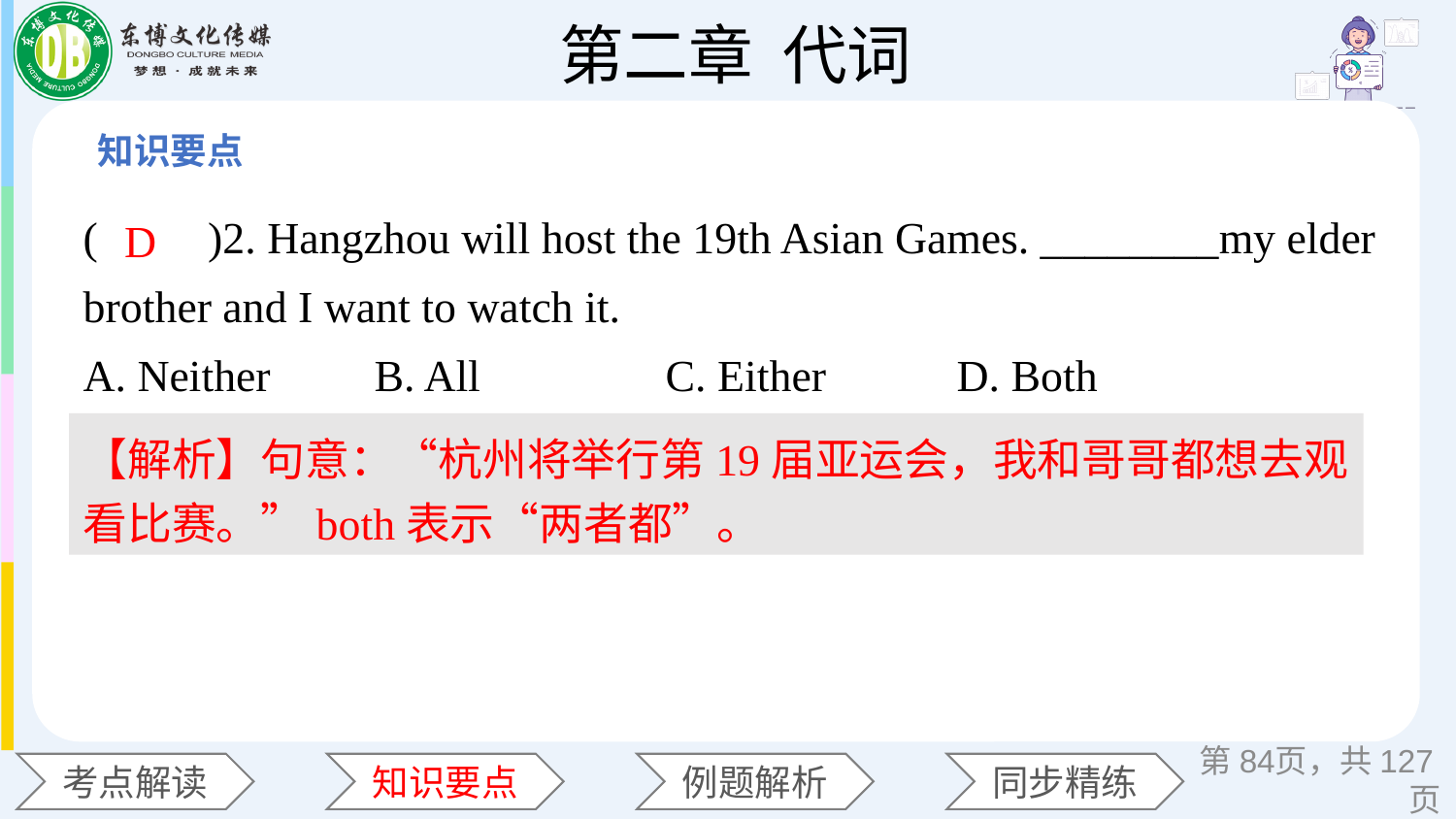

(　　)2. Hangzhou will host the 19th Asian Games. ________my elder brother and I want to watch it.
A. Neither    	B. All    	C. Either    	D. Both
D
【解析】句意：“杭州将举行第19届亚运会，我和哥哥都想去观看比赛。”both表示“两者都”。
第84页，共127页